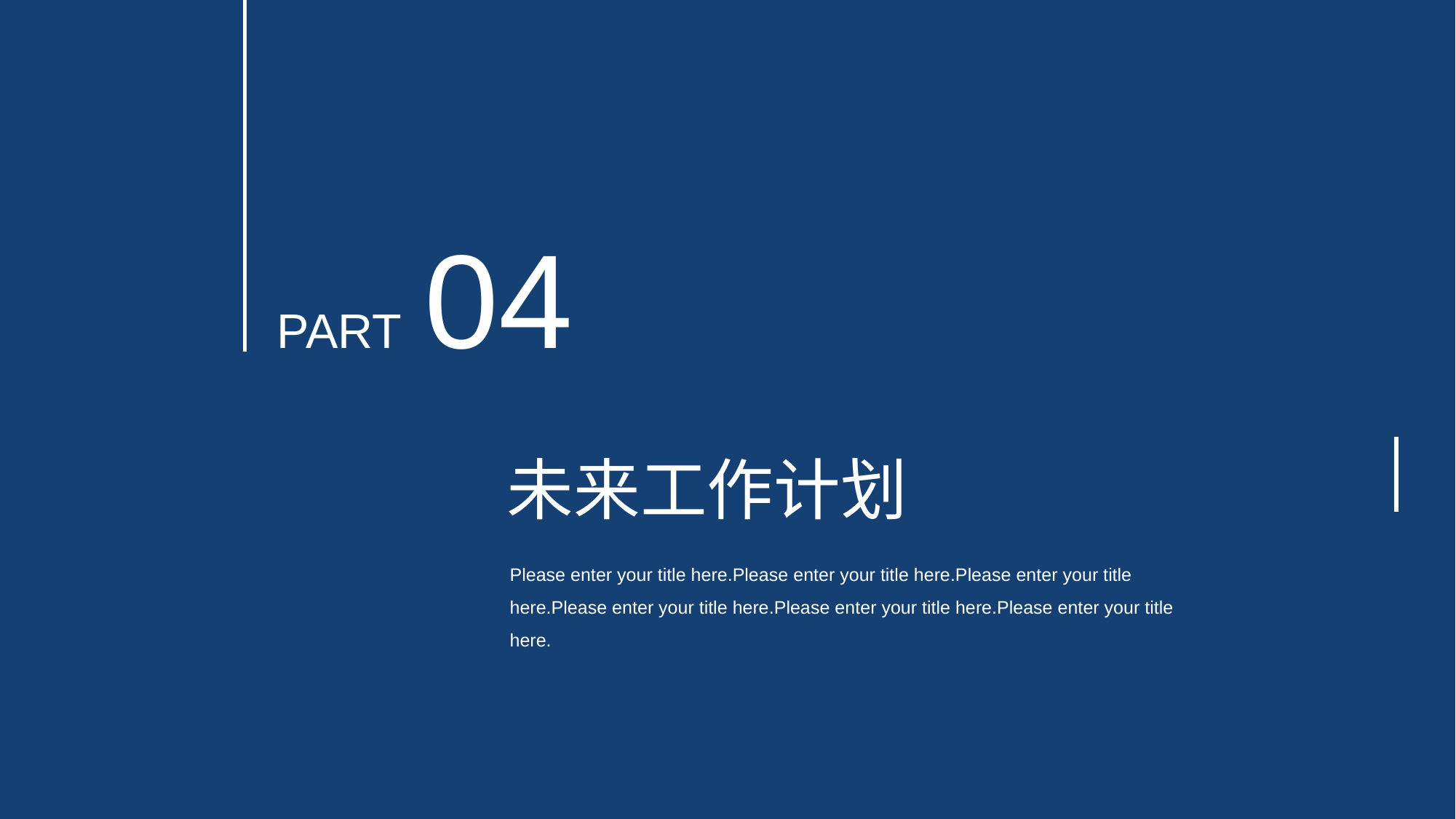

PART 04
未来工作计划
Please enter your title here.Please enter your title here.Please enter your title here.Please enter your title here.Please enter your title here.Please enter your title here.